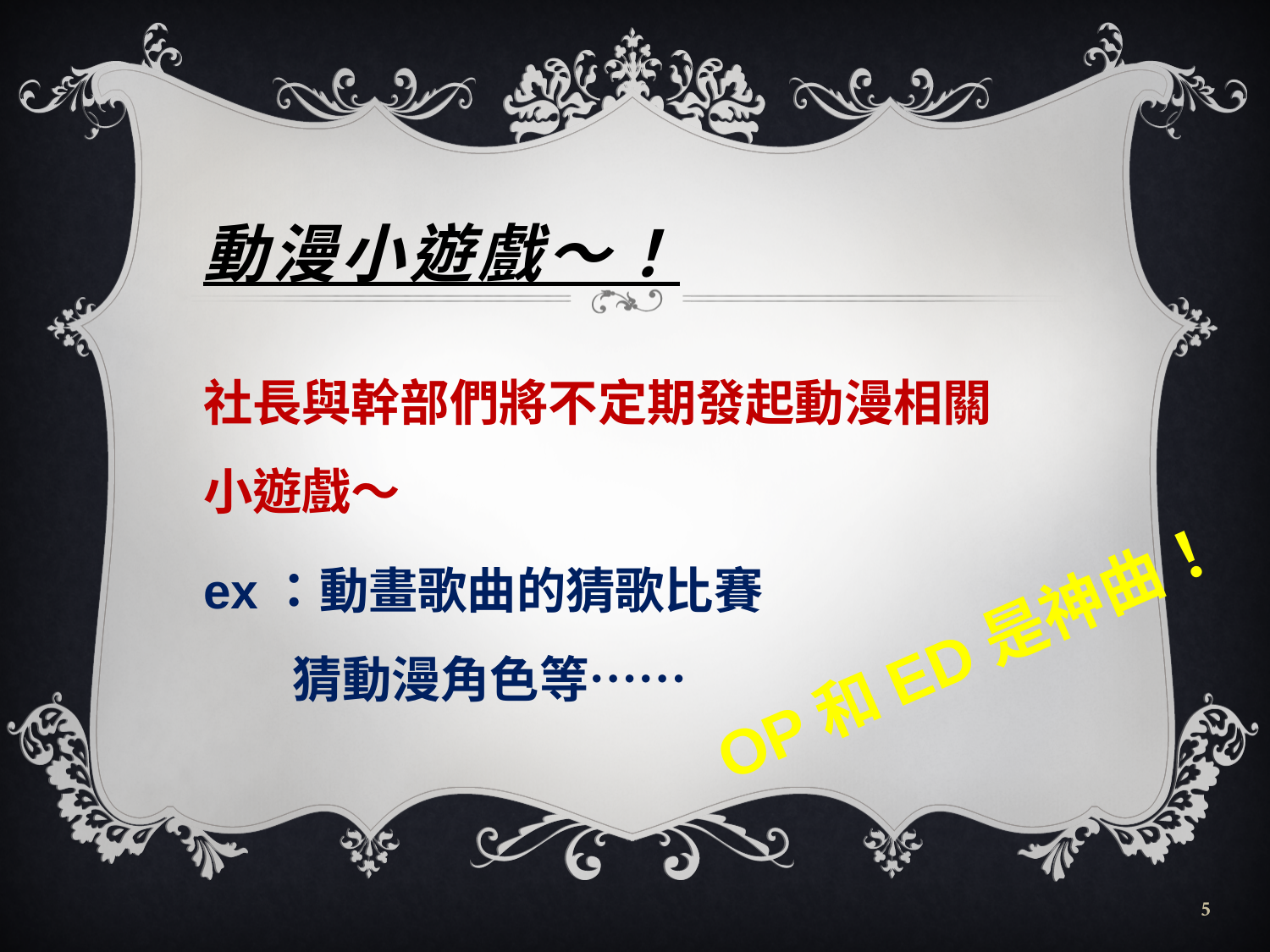

# 動漫小遊戲～！
社長與幹部們將不定期發起動漫相關小遊戲～
ex：動畫歌曲的猜歌比賽
        猜動漫角色等……
OP和ED是神曲！
5